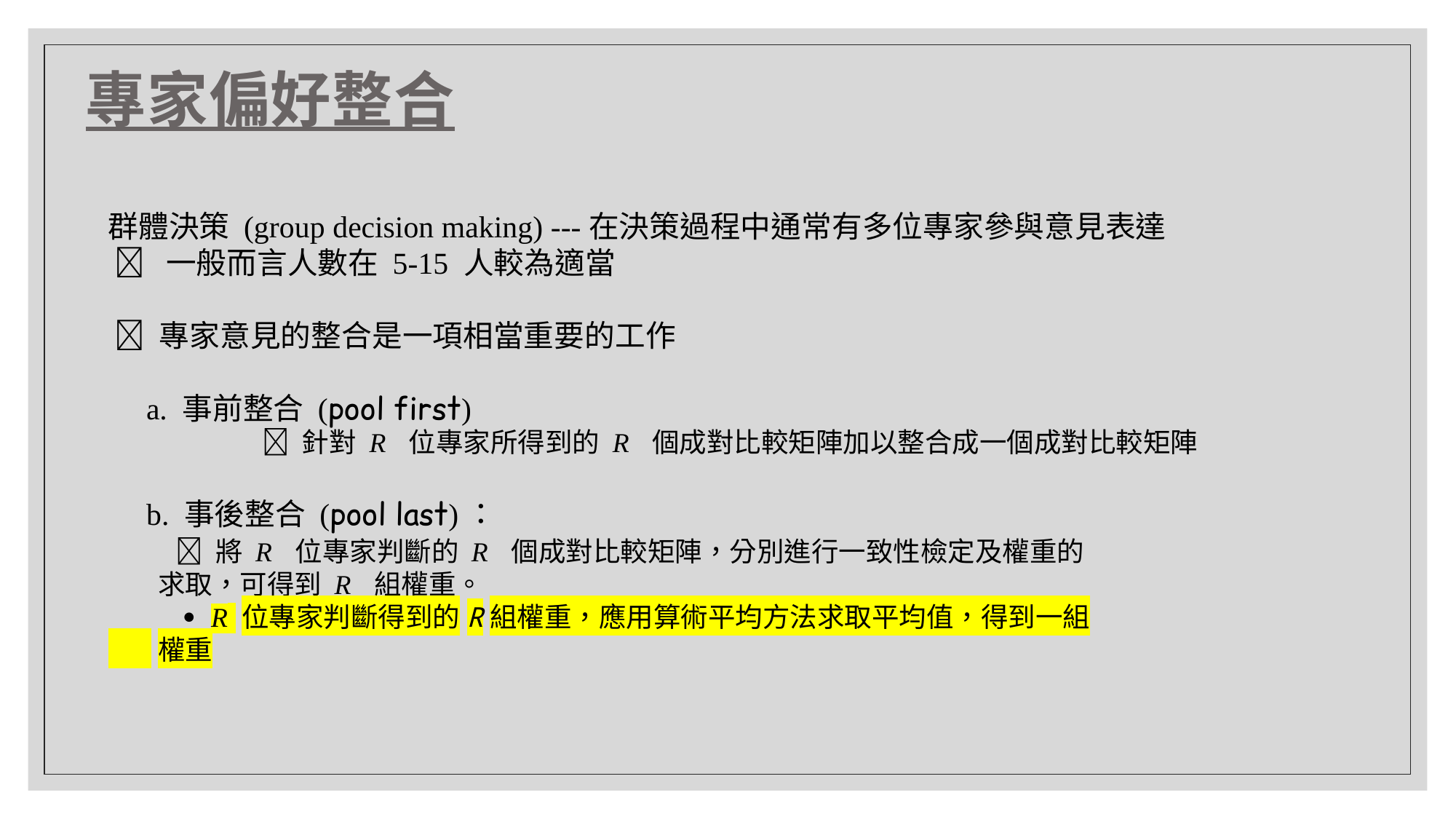

# 專家偏好整合
群體決策 (group decision making) ---在決策過程中通常有多位專家參與意見表達
 •  一般而言人數在 5-15 人較為適當

 • 專家意見的整合是一項相當重要的工作

     a. 事前整合 (pool first)
     • 針對 R 位專家所得到的 R 個成對比較矩陣加以整合成一個成對比較矩陣

     b. 事後整合 (pool last)：
          • 將 R 位專家判斷的 R 個成對比較矩陣，分別進行一致性檢定及權重的
       求取，可得到 R 組權重。
          •  R 位專家判斷得到的R組權重，應用算術平均方法求取平均值，得到一組
       權重